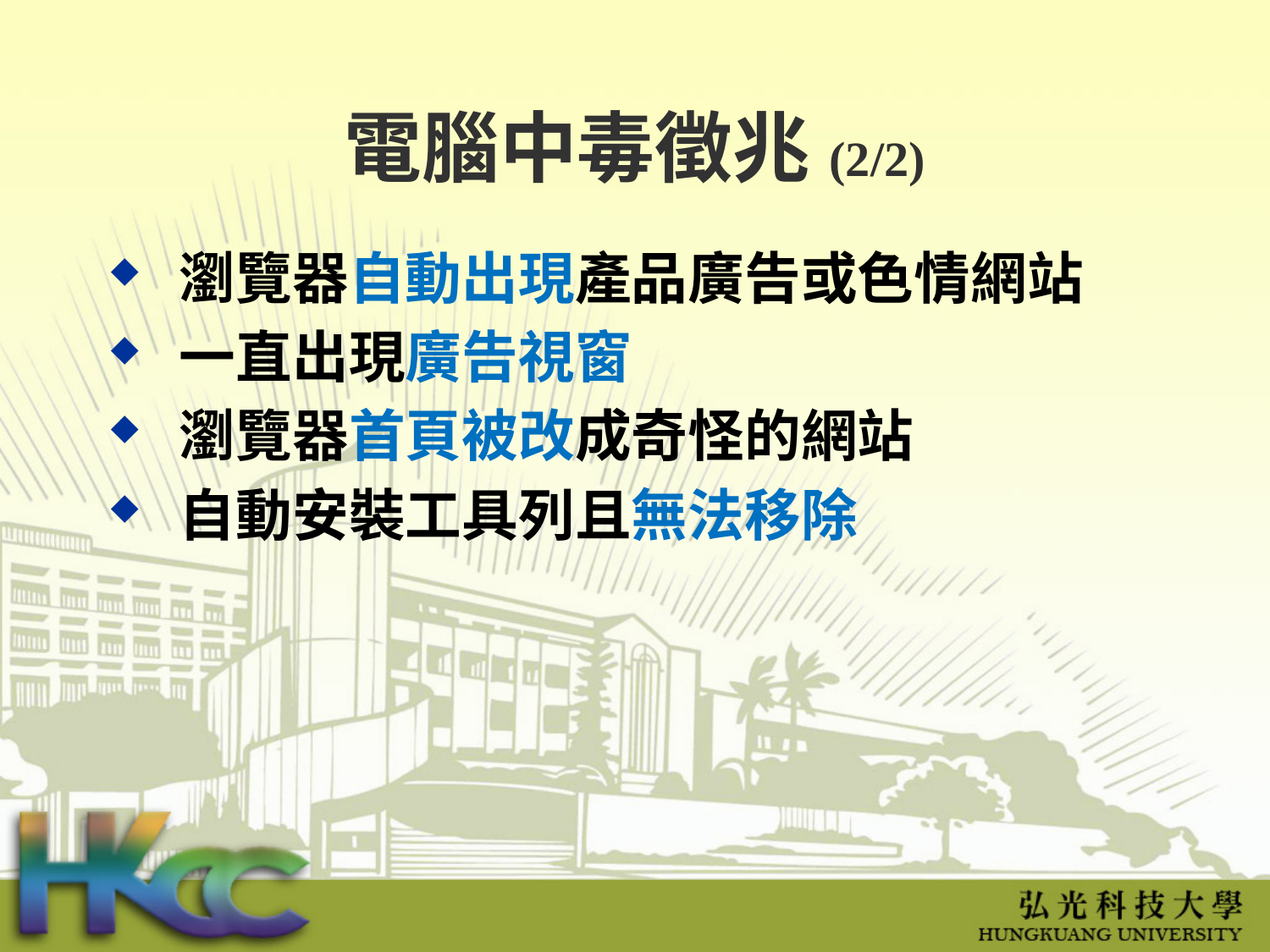

# 電腦中毒徵兆(2/2)
瀏覽器自動出現產品廣告或色情網站
一直出現廣告視窗
瀏覽器首頁被改成奇怪的網站
自動安裝工具列且無法移除